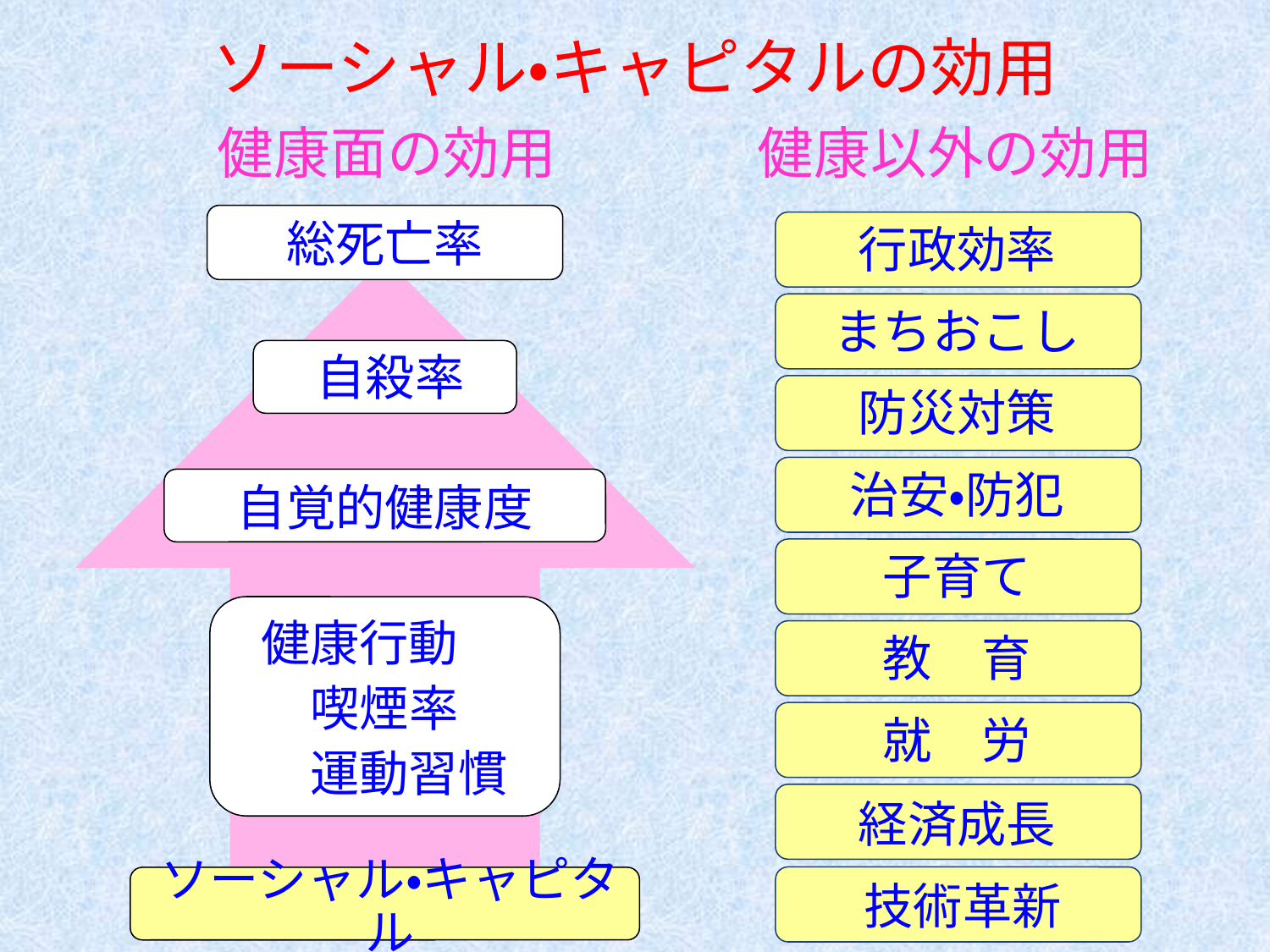

# ソーシャル・キャピタルの効用
健康面の効用
健康以外の効用

行政効率

まちおこし

防災対策

治安・防犯

子育て

教　育

就　労

経済成長

技術革新

総死亡率

自殺率

自覚的健康度

健康行動
喫煙率
　運動習慣

ソーシャル・キャピタル